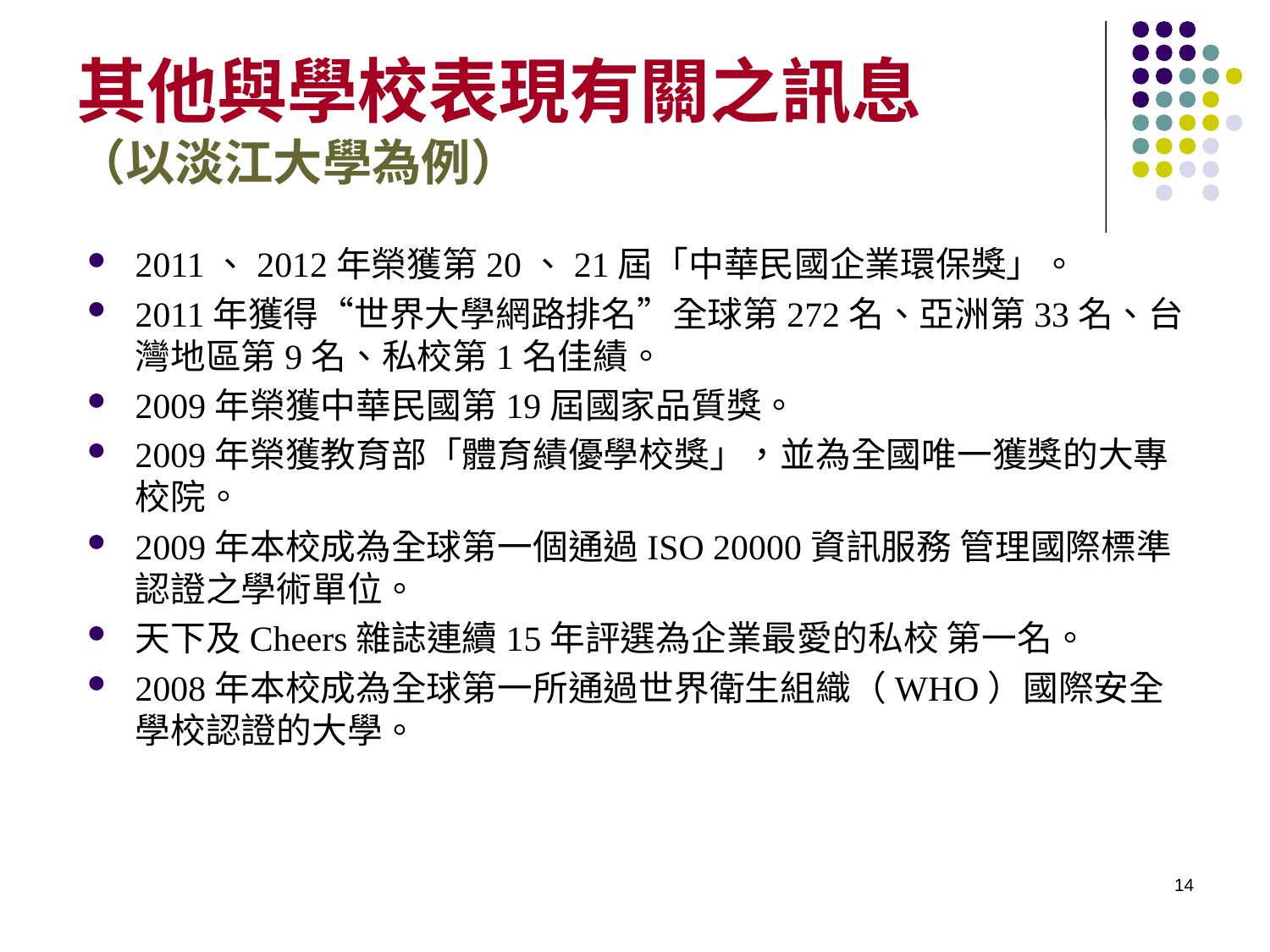

# 其他與學校表現有關之訊息 （以淡江大學為例）
2011、2012年榮獲第20、21屆「中華民國企業環保獎」。
2011年獲得“世界大學網路排名”全球第272名、亞洲第33名、台灣地區第9名、私校第1名佳績。
2009年榮獲中華民國第19屆國家品質獎。
2009年榮獲教育部「體育績優學校獎」，並為全國唯一獲獎的大專校院。
2009年本校成為全球第一個通過ISO 20000資訊服務 管理國際標準認證之學術單位。
天下及Cheers雜誌連續15年評選為企業最愛的私校 第一名。
2008年本校成為全球第一所通過世界衛生組織（WHO）國際安全學校認證的大學。
14